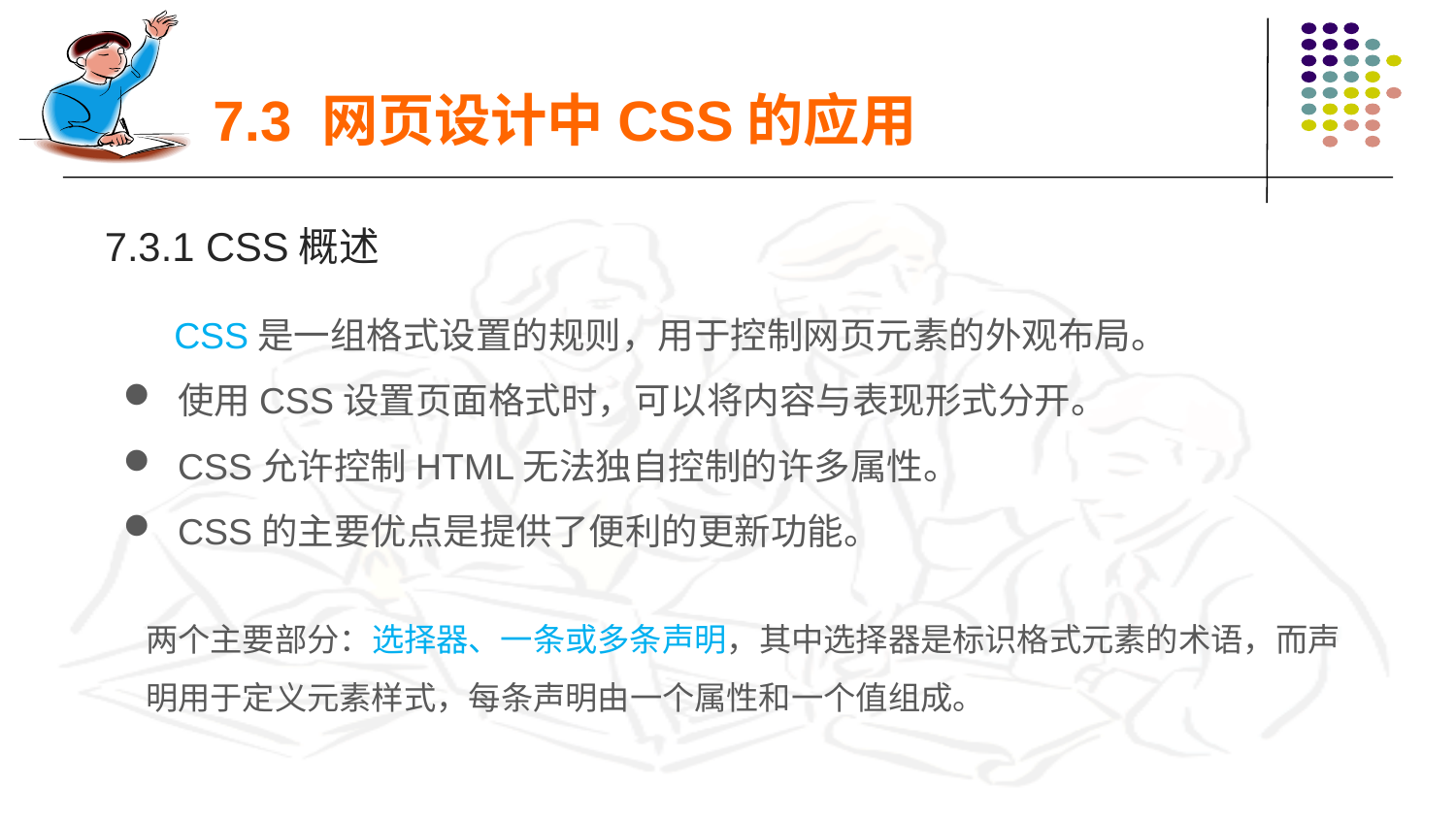

7.3 网页设计中CSS的应用
7.3.1 CSS概述
     CSS是一组格式设置的规则，用于控制网页元素的外观布局。
使用CSS设置页面格式时，可以将内容与表现形式分开。
CSS允许控制HTML无法独自控制的许多属性。
CSS的主要优点是提供了便利的更新功能。
两个主要部分：选择器、一条或多条声明，其中选择器是标识格式元素的术语，而声明用于定义元素样式，每条声明由一个属性和一个值组成。